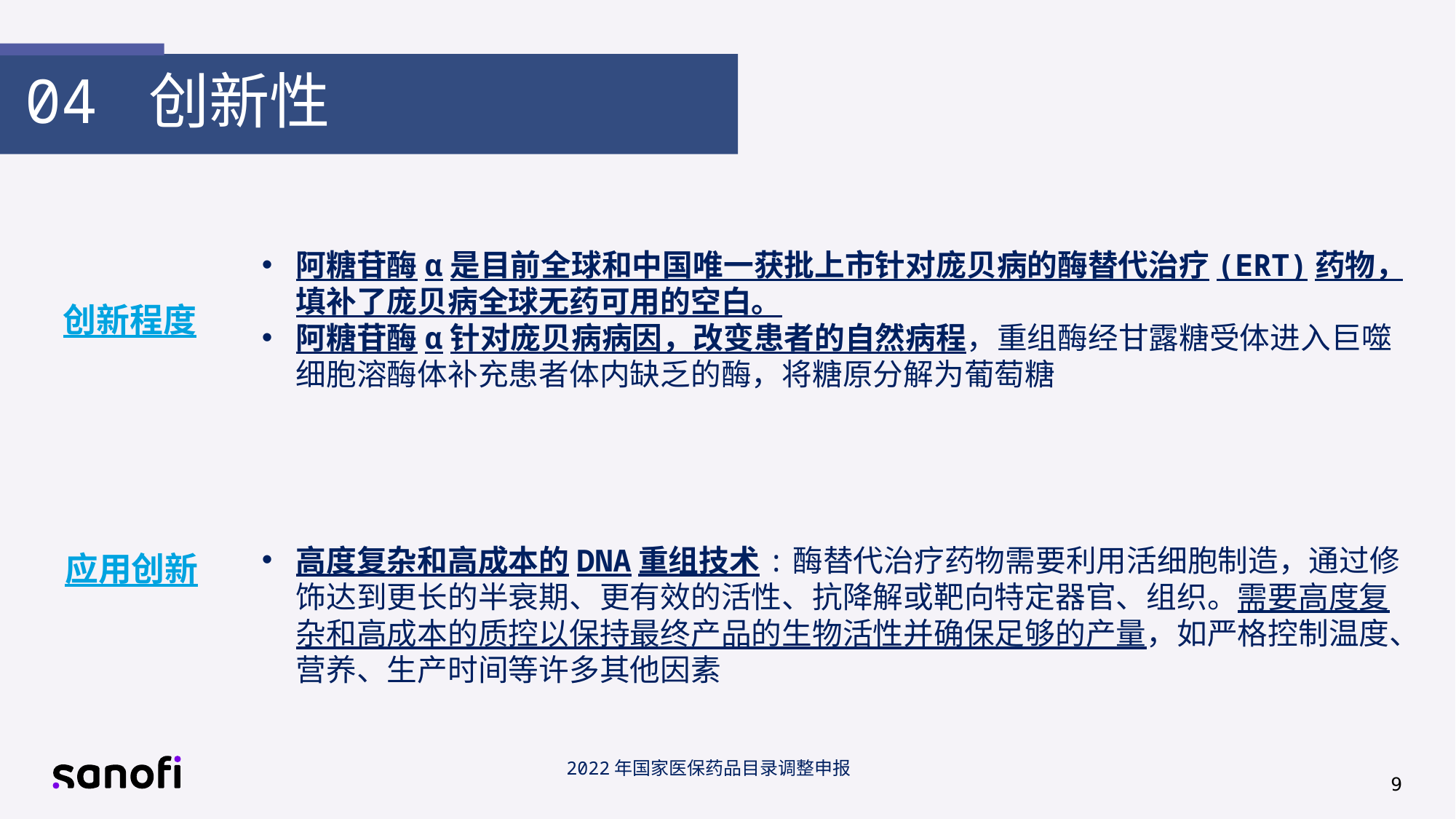

04 创新性
阿糖苷酶α是目前全球和中国唯一获批上市针对庞贝病的酶替代治疗(ERT)药物，填补了庞贝病全球无药可用的空白。
阿糖苷酶α针对庞贝病病因，改变患者的自然病程，重组酶经甘露糖受体进入巨噬细胞溶酶体补充患者体内缺乏的酶，将糖原分解为葡萄糖
创新程度
高度复杂和高成本的DNA重组技术:酶替代治疗药物需要利用活细胞制造，通过修饰达到更长的半衰期、更有效的活性、抗降解或靶向特定器官、组织。需要高度复杂和高成本的质控以保持最终产品的生物活性并确保足够的产量，如严格控制温度、营养、生产时间等许多其他因素
应用创新
2022年国家医保药品目录调整申报
9